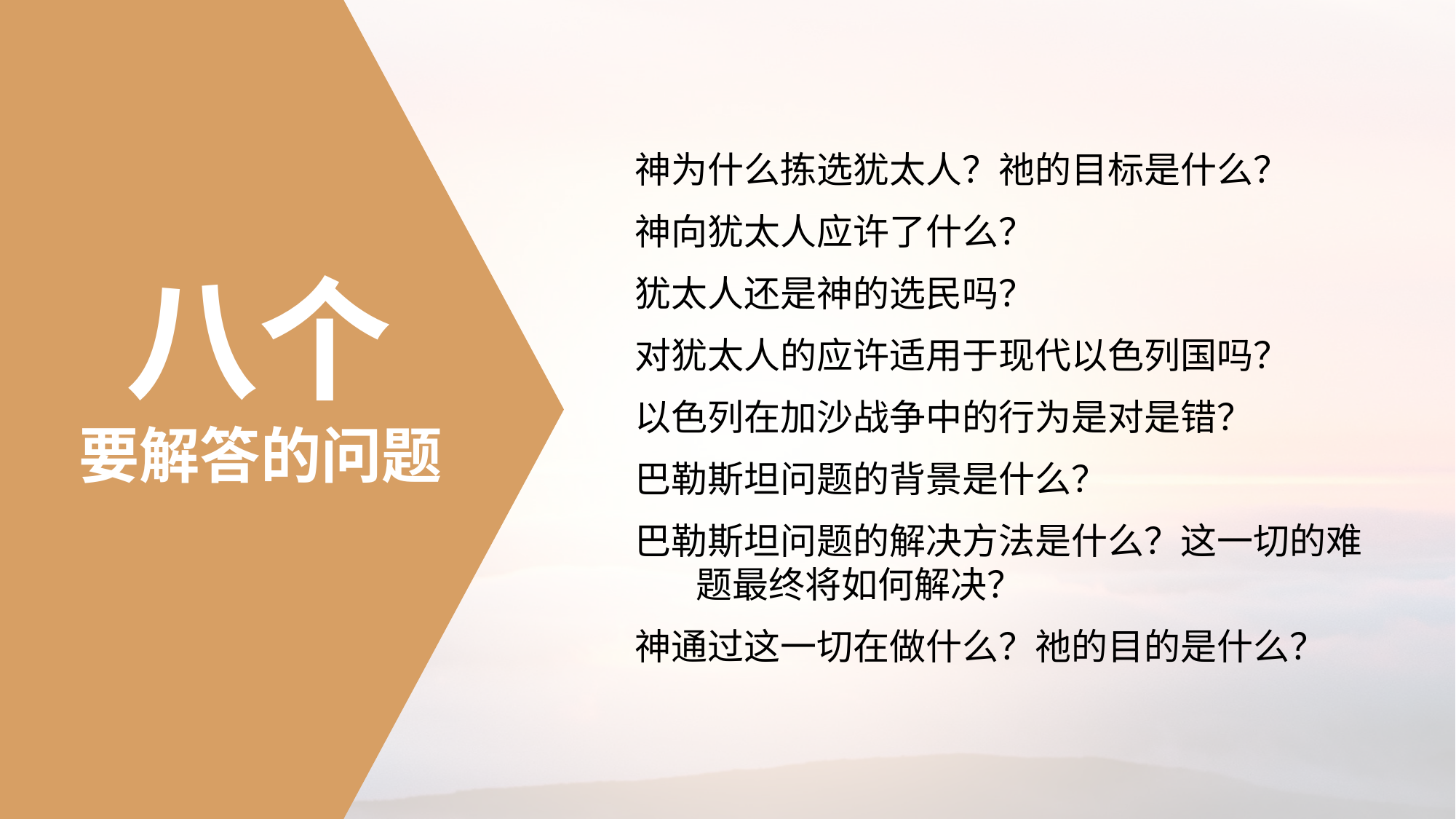

神为什么拣选犹太人？祂的目标是什么？
神向犹太人应许了什么？
犹太人还是神的选民吗？
对犹太人的应许适用于现代以色列国吗？
以色列在加沙战争中的行为是对是错？
巴勒斯坦问题的背景是什么？
巴勒斯坦问题的解决方法是什么？这一切的难题最终将如何解决？
神通过这一切在做什么？祂的目的是什么？
八个
要解答的问题